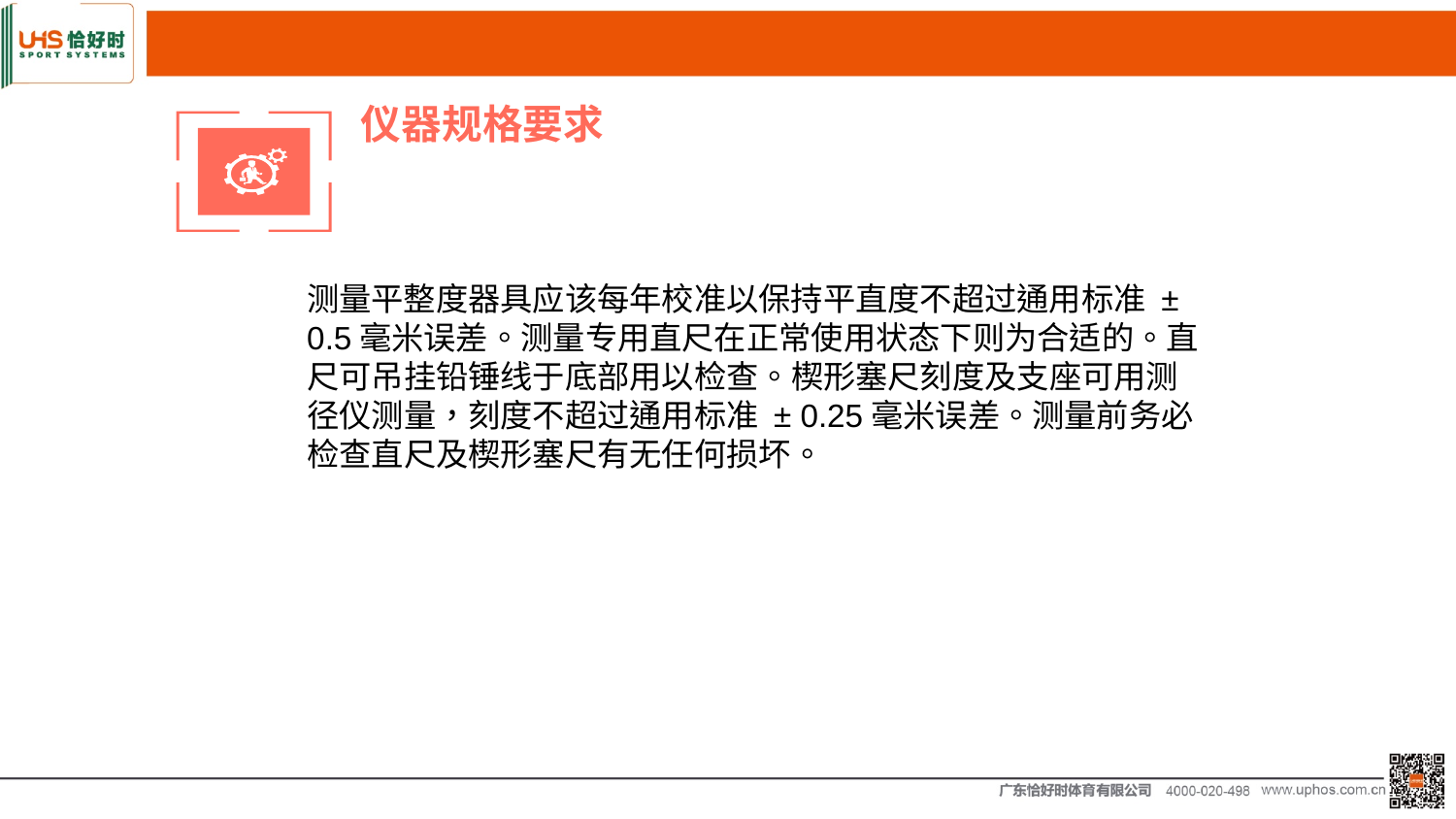

仪器规格要求

测量平整度器具应该每年校准以保持平直度不超过通用标准 ± 0.5毫米误差。测量专用直尺在正常使用状态下则为合适的。直尺可吊挂铅锤线于底部用以检查。楔形塞尺刻度及支座可用测径仪测量，刻度不超过通用标准 ± 0.25毫米误差。测量前务必检查直尺及楔形塞尺有无任何损坏。